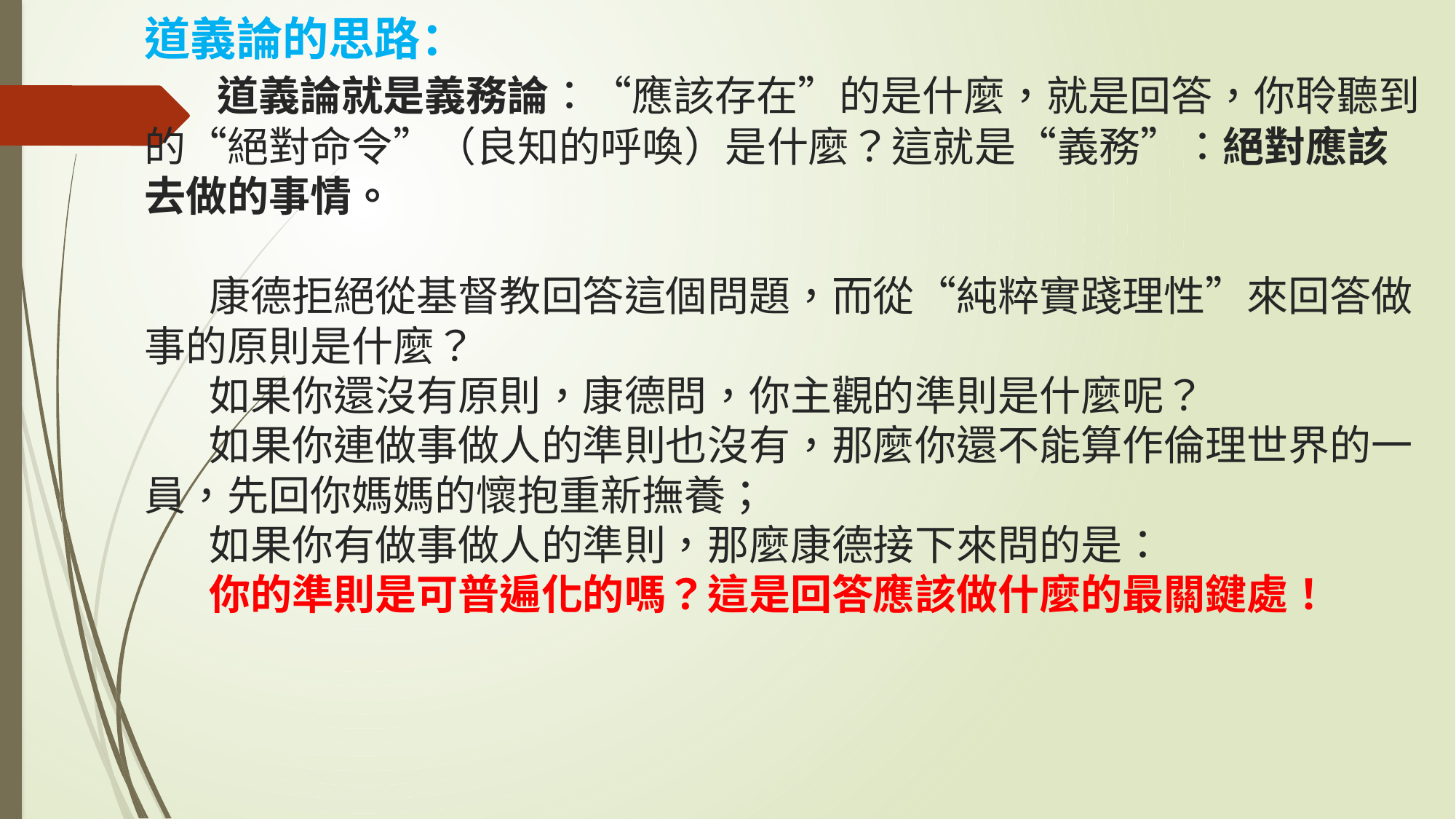

# 道義論的思路： 道義論就是義務論：“應該存在”的是什麼，就是回答，你聆聽到的“絕對命令”（良知的呼喚）是什麼？這就是“義務”：絕對應該去做的事情。 康德拒絕從基督教回答這個問題，而從“純粹實踐理性”來回答做事的原則是什麼？ 如果你還沒有原則，康德問，你主觀的準則是什麼呢？ 如果你連做事做人的準則也沒有，那麼你還不能算作倫理世界的一員，先回你媽媽的懷抱重新撫養； 如果你有做事做人的準則，那麼康德接下來問的是： 你的準則是可普遍化的嗎？這是回答應該做什麼的最關鍵處！